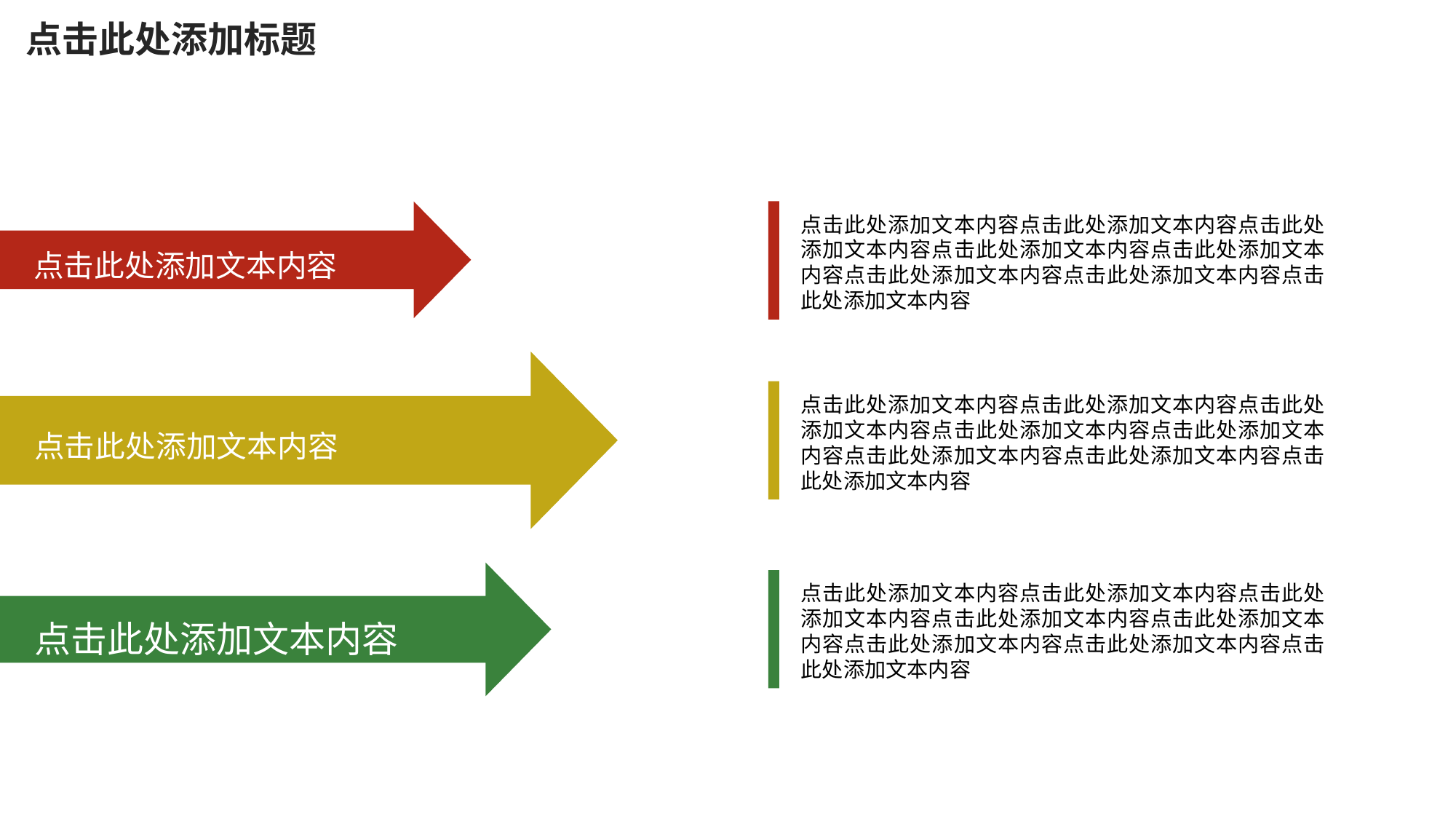

点击此处添加标题

点击此处添加文本内容点击此处添加文本内容点击此处添加文本内容点击此处添加文本内容点击此处添加文本内容点击此处添加文本内容点击此处添加文本内容点击此处添加文本内容
点击此处添加文本内容

点击此处添加文本内容点击此处添加文本内容点击此处添加文本内容点击此处添加文本内容点击此处添加文本内容点击此处添加文本内容点击此处添加文本内容点击此处添加文本内容
点击此处添加文本内容

点击此处添加文本内容点击此处添加文本内容点击此处添加文本内容点击此处添加文本内容点击此处添加文本内容点击此处添加文本内容点击此处添加文本内容点击此处添加文本内容
点击此处添加文本内容